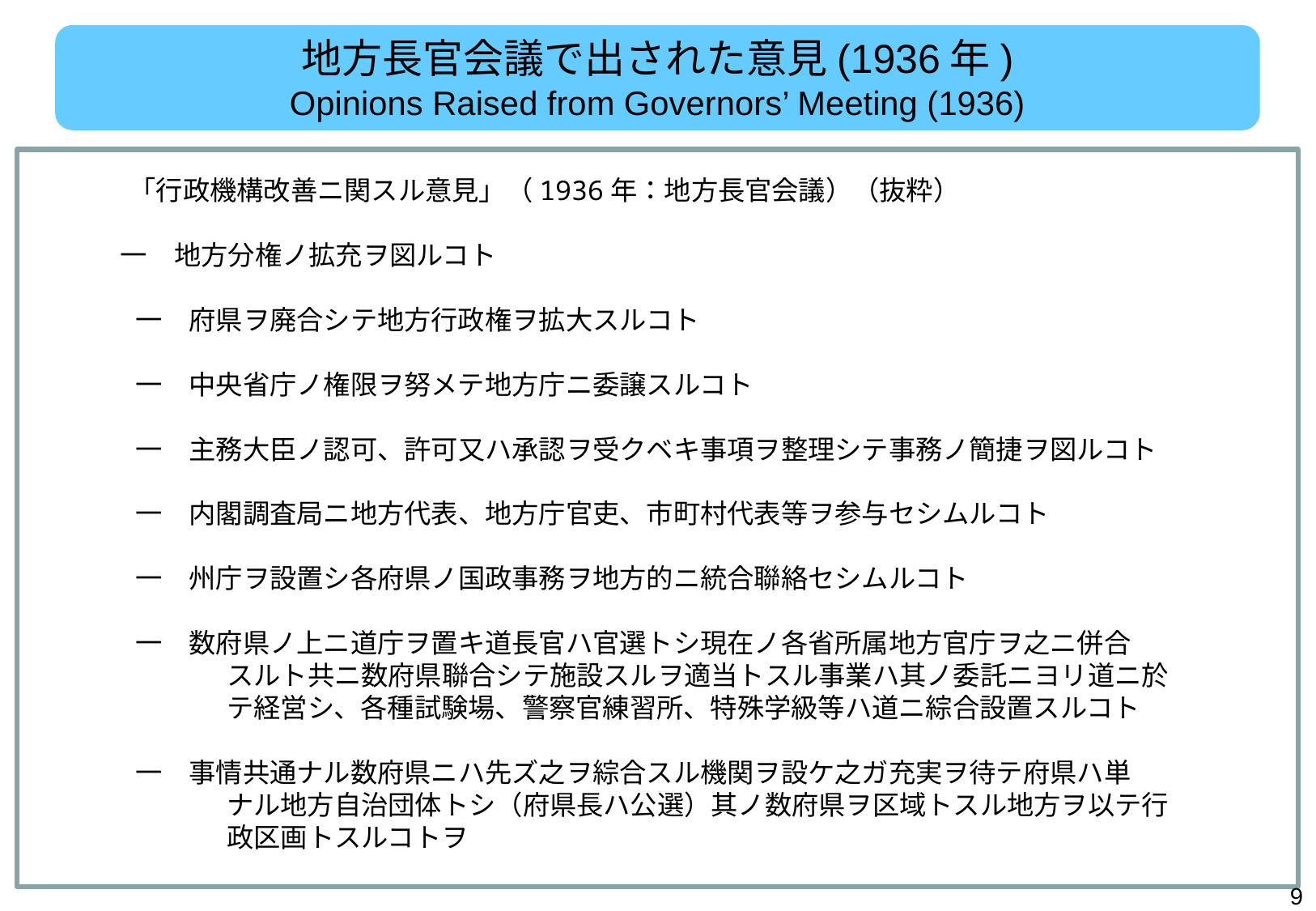

地方長官会議で出された意見(1936年)
Opinions Raised from Governors’ Meeting (1936)

     　　「行政機構改善ニ関スル意見」（1936年：地方長官会議）（抜粋）

       　 一　地方分権ノ拡充ヲ図ルコト

      　　一　府県ヲ廃合シテ地方行政権ヲ拡大スルコト

      　　一　中央省庁ノ権限ヲ努メテ地方庁ニ委譲スルコト

     　　 一　主務大臣ノ認可、許可又ハ承認ヲ受クベキ事項ヲ整理シテ事務ノ簡捷ヲ図ルコト

      　　一　内閣調査局ニ地方代表、地方庁官吏、市町村代表等ヲ参与セシムルコト

      　　一　州庁ヲ設置シ各府県ノ国政事務ヲ地方的ニ統合聯絡セシムルコト

      　　一　数府県ノ上ニ道庁ヲ置キ道長官ハ官選トシ現在ノ各省所属地方官庁ヲ之ニ併合
　　　　　　　スルト共ニ数府県聯合シテ施設スルヲ適当トスル事業ハ其ノ委託ニヨリ道ニ於
　　　　　　　テ経営シ、各種試験場、警察官練習所、特殊学級等ハ道ニ綜合設置スルコト

      　　一　事情共通ナル数府県ニハ先ズ之ヲ綜合スル機関ヲ設ケ之ガ充実ヲ待テ府県ハ単
　　　　　　　ナル地方自治団体トシ（府県長ハ公選）其ノ数府県ヲ区域トスル地方ヲ以テ行
　　　　　　　政区画トスルコトヲ
9